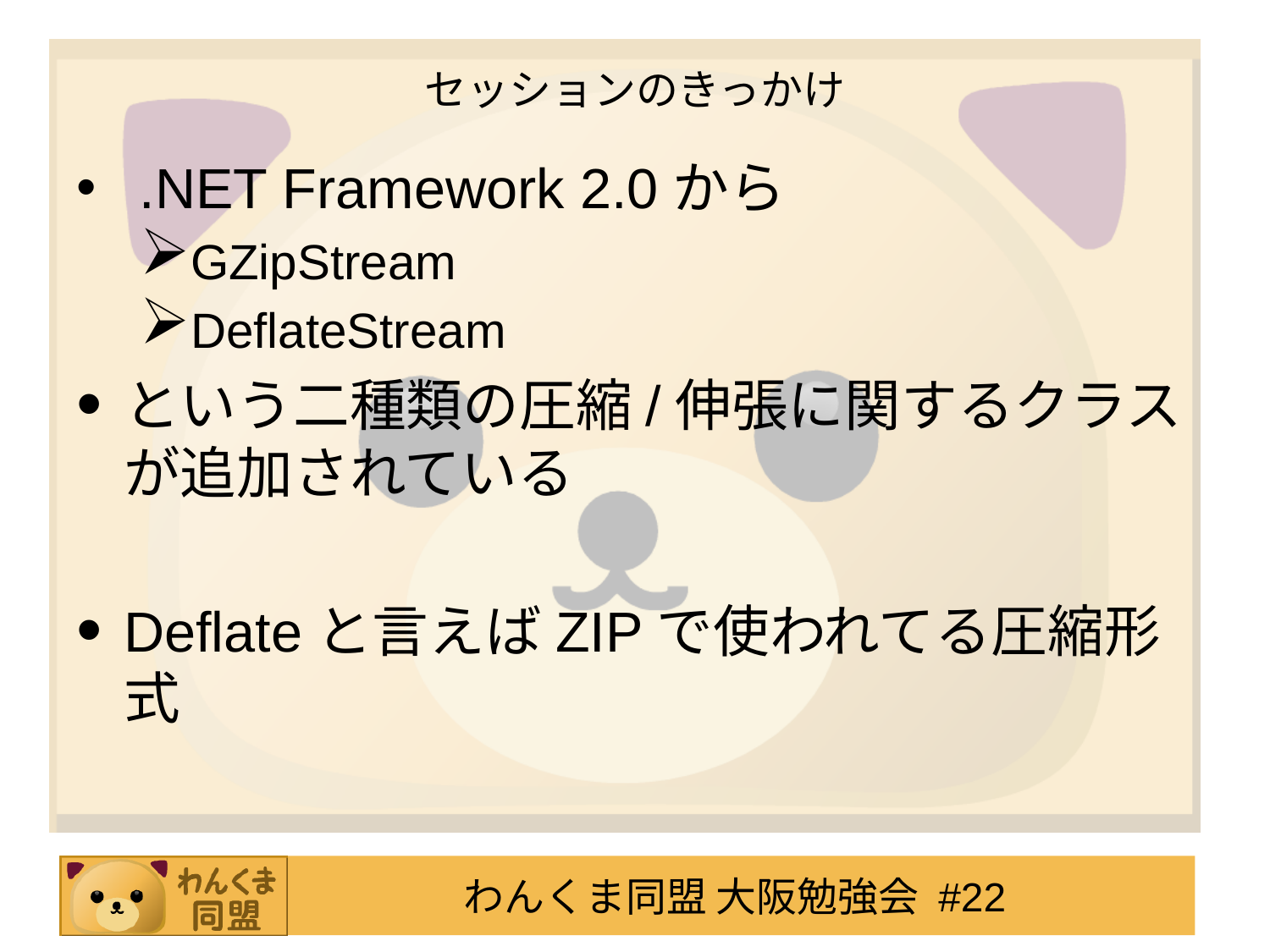

# セッションのきっかけ
 .NET Framework 2.0から
GZipStream
DeflateStream
という二種類の圧縮/伸張に関するクラスが追加されている

Deflateと言えばZIPで使われてる圧縮形式